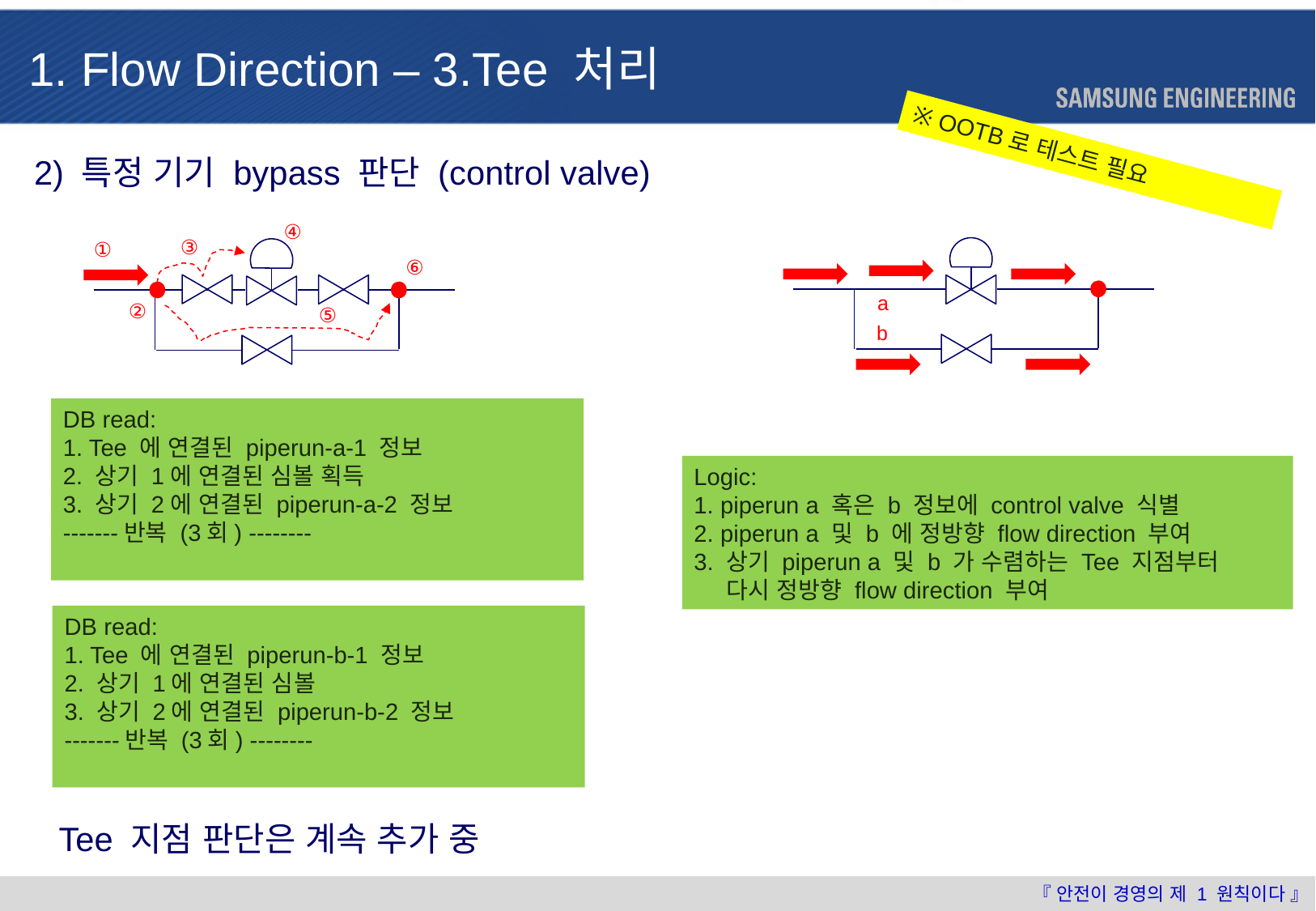

1. Flow Direction – 3.Tee 처리
※ OOTB로 테스트 필요
2) 특정 기기 bypass 판단 (control valve)
④
③
①

⑥

a
②
⑤

b

DB read:
1. Tee 에 연결된 piperun-a-1 정보
2. 상기 1에 연결된 심볼 획득
3. 상기 2에 연결된 piperun-a-2 정보
-------반복 (3회) --------

Logic:
1. piperun a 혹은 b 정보에 control valve 식별
2. piperun a 및 b 에 정방향 flow direction 부여
3. 상기 piperun a 및 b 가 수렴하는 Tee 지점부터
    다시 정방향 flow direction 부여
DB read:
1. Tee 에 연결된 piperun-b-1 정보
2. 상기 1에 연결된 심볼
3. 상기 2에 연결된 piperun-b-2 정보
-------반복 (3회) --------

Tee 지점 판단은 계속 추가 중